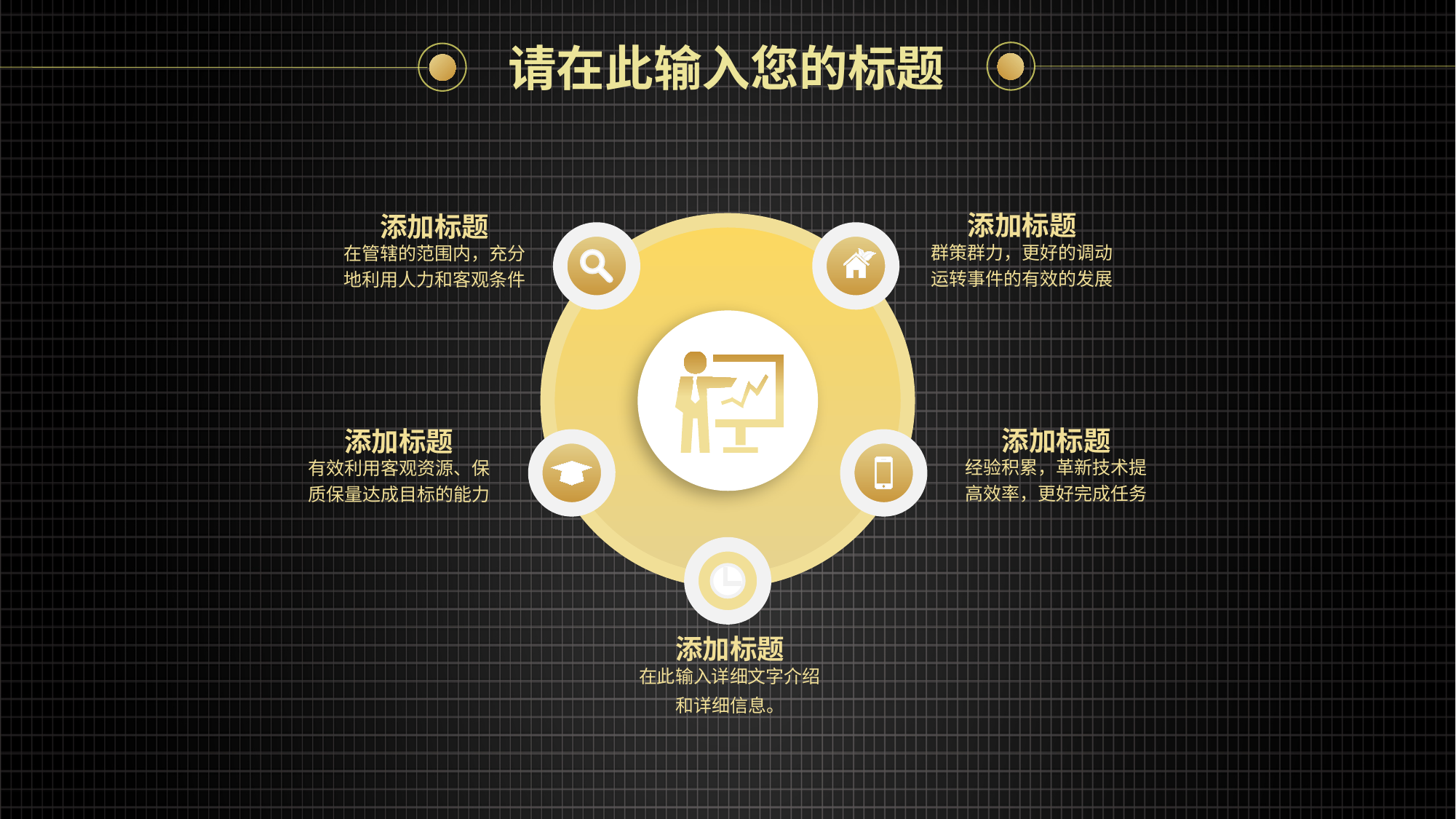

请在此输入您的标题

添加标题
群策群力，更好的调动
运转事件的有效的发展
添加标题
在管辖的范围内，充分
地利用人力和客观条件

添加标题
经验积累，革新技术提
高效率，更好完成任务
添加标题
有效利用客观资源、保
质保量达成目标的能力

添加标题
在此输入详细文字介绍
和详细信息。